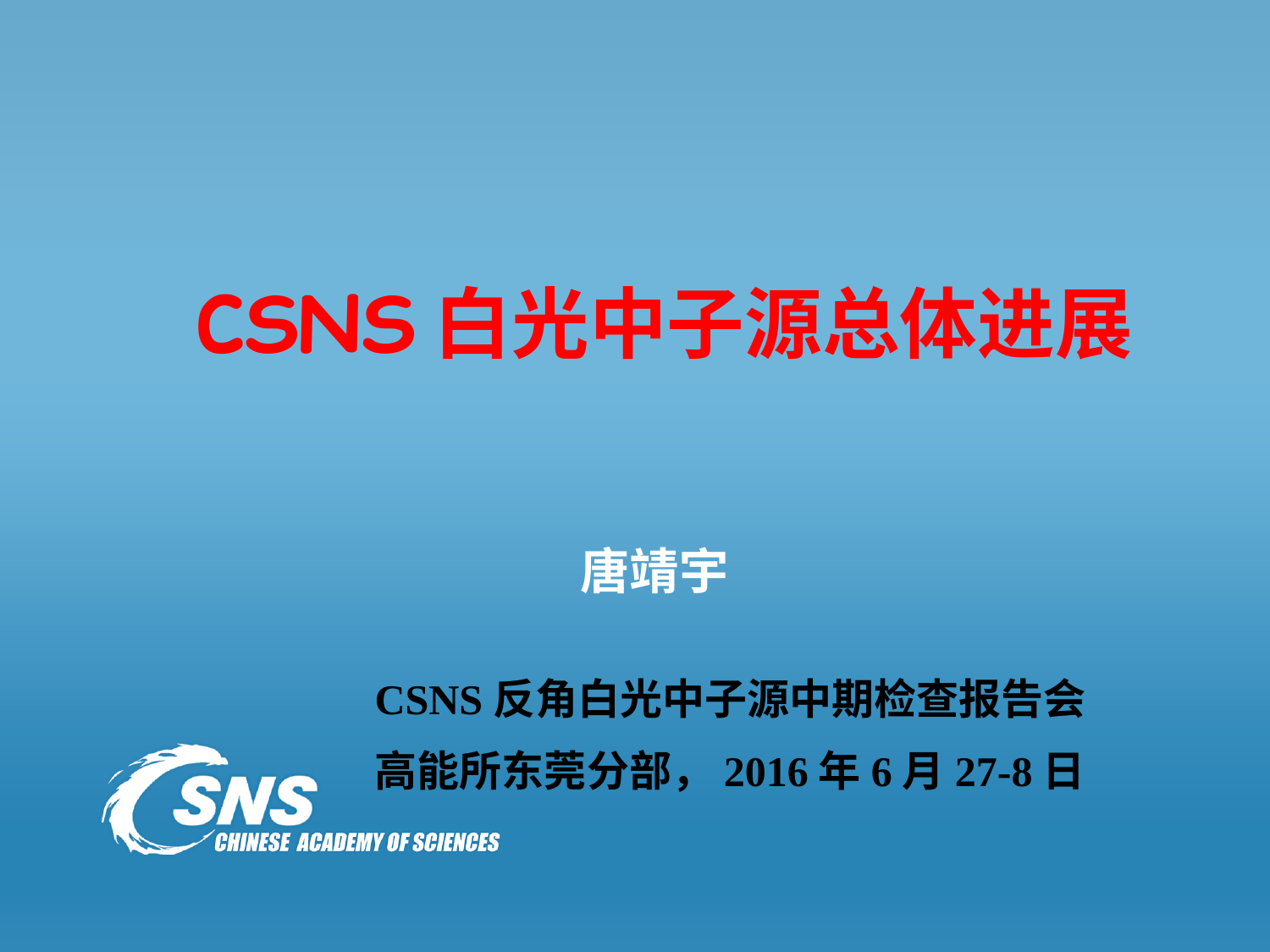

# CSNS白光中子源总体进展
唐靖宇
CSNS反角白光中子源中期检查报告会
高能所东莞分部，2016年6月27-8日